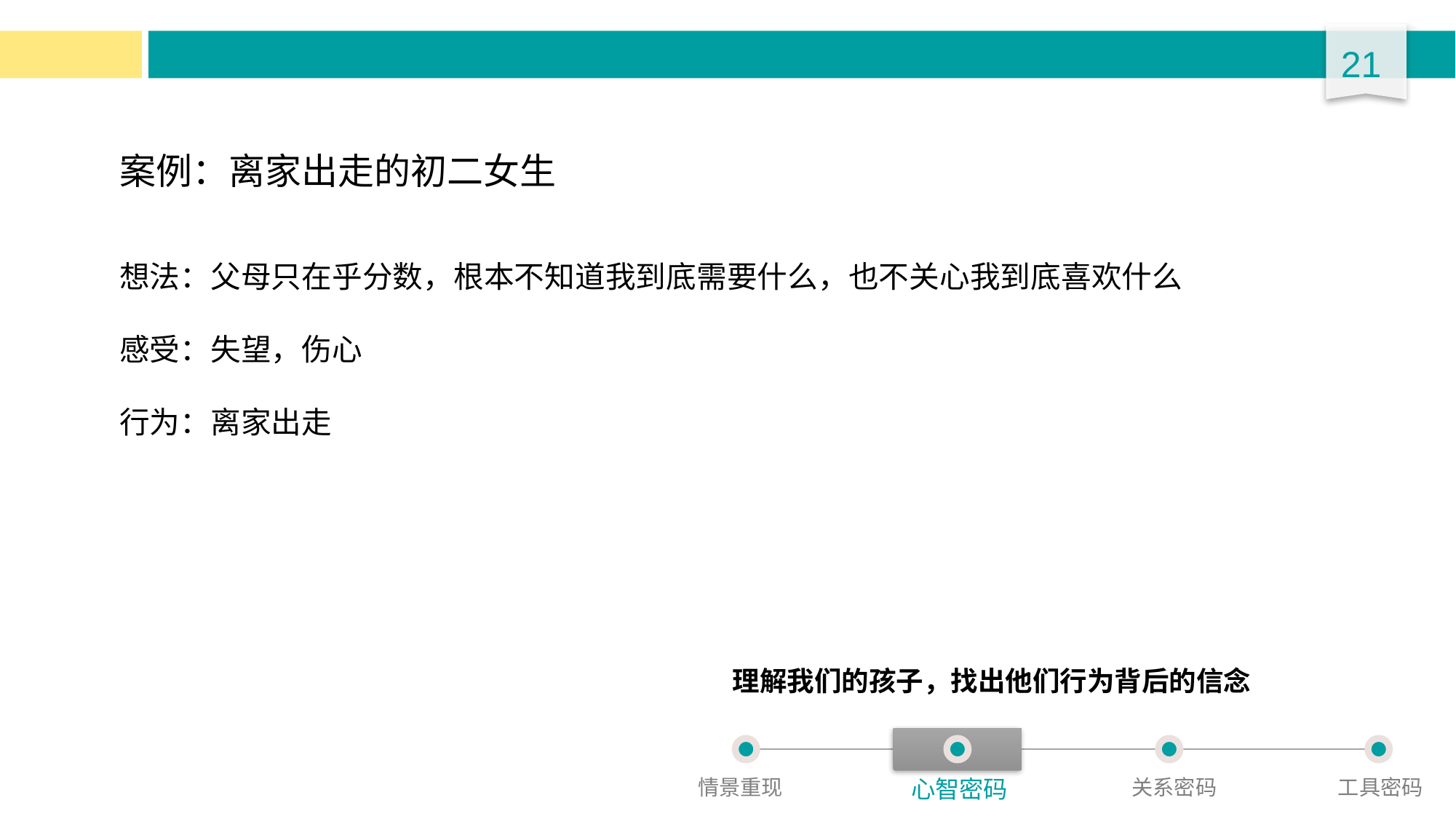

案例：离家出走的初二女生

想法：父母只在乎分数，根本不知道我到底需要什么，也不关心我到底喜欢什么

感受：失望，伤心

行为：离家出走

理解我们的孩子，找出他们行为背后的信念